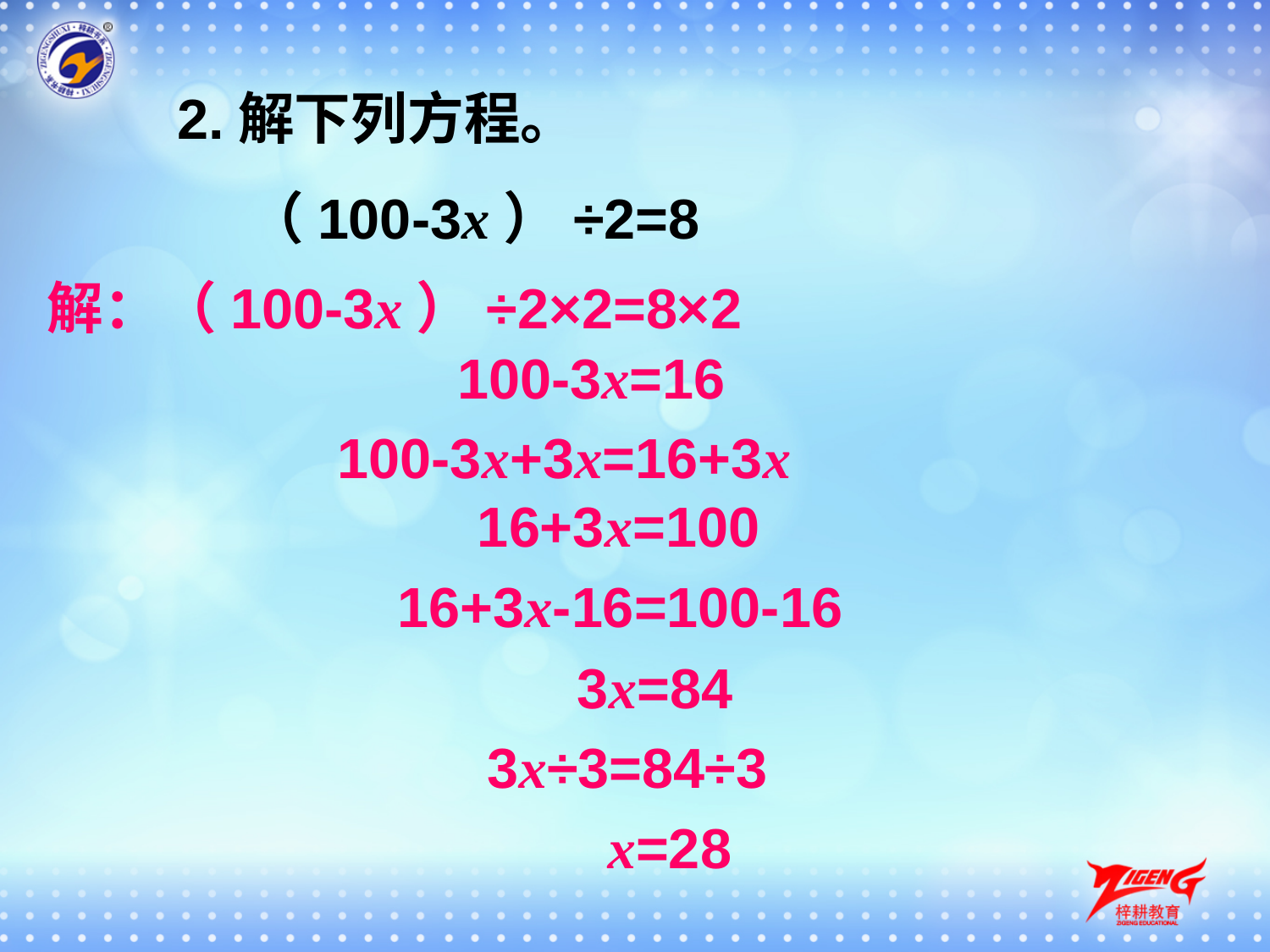

2.解下列方程。
（100-3x）÷2=8
解：（100-3x）÷2×2=8×2
100-3x=16
100-3x+3x=16+3x
16+3x=100
16+3x-16=100-16
3x=84
3x÷3=84÷3
x=28